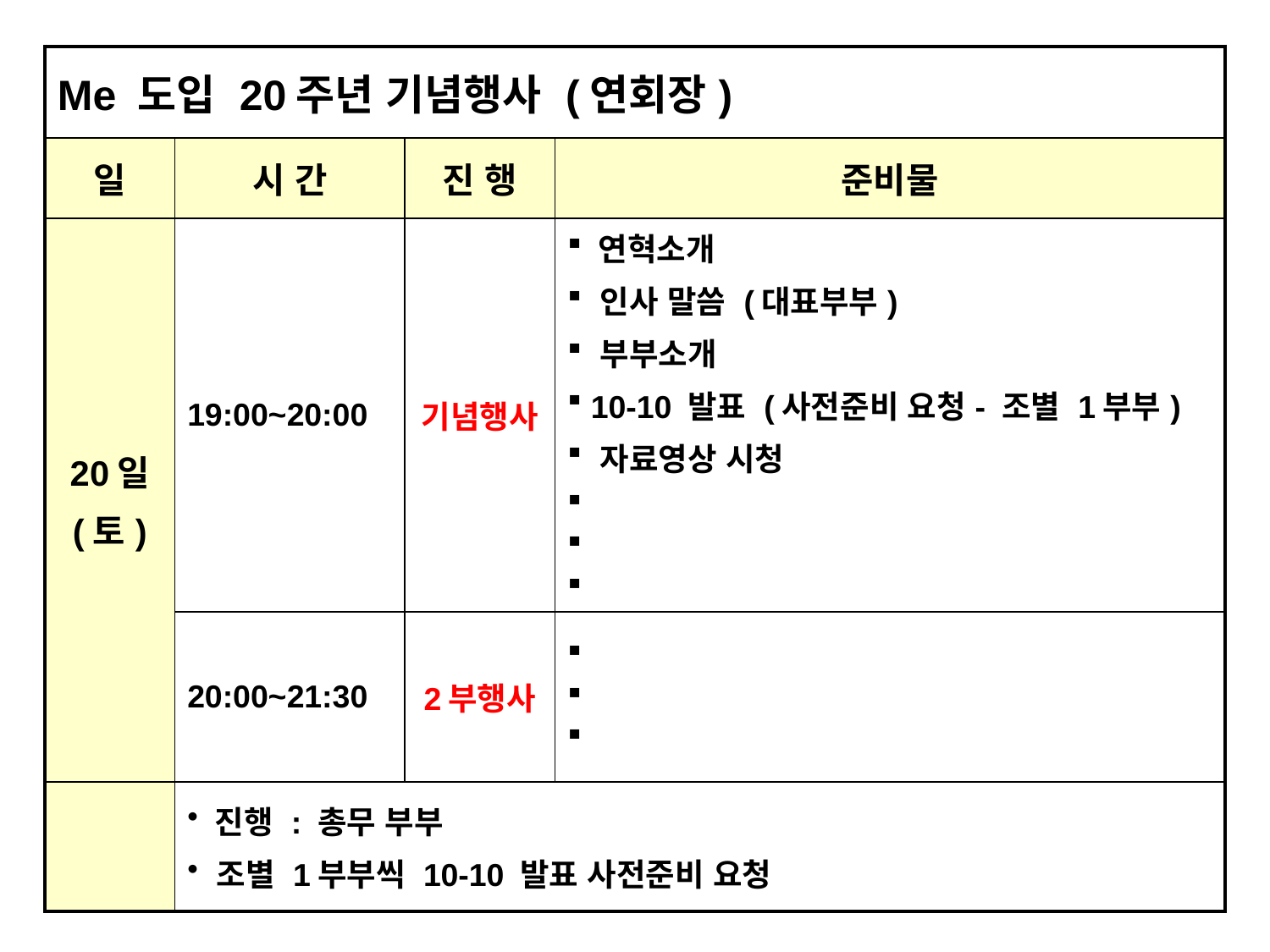

| Me 도입 20주년 기념행사 (연회장) |  |  |  |
| --- | --- | --- | --- |
| 일 | 시 간 | 진 행 | 준비물 |
| 20일 (토) | 19:00~20:00 | 기념행사 | 연혁소개 인사 말씀 (대표부부) 부부소개 10-10 발표 (사전준비 요청- 조별 1부부) 자료영상 시청 |
|  | 20:00~21:30 | 2부행사 |  |
|  | 진행 : 총무 부부 조별 1부부씩 10-10 발표 사전준비 요청 |  |  |